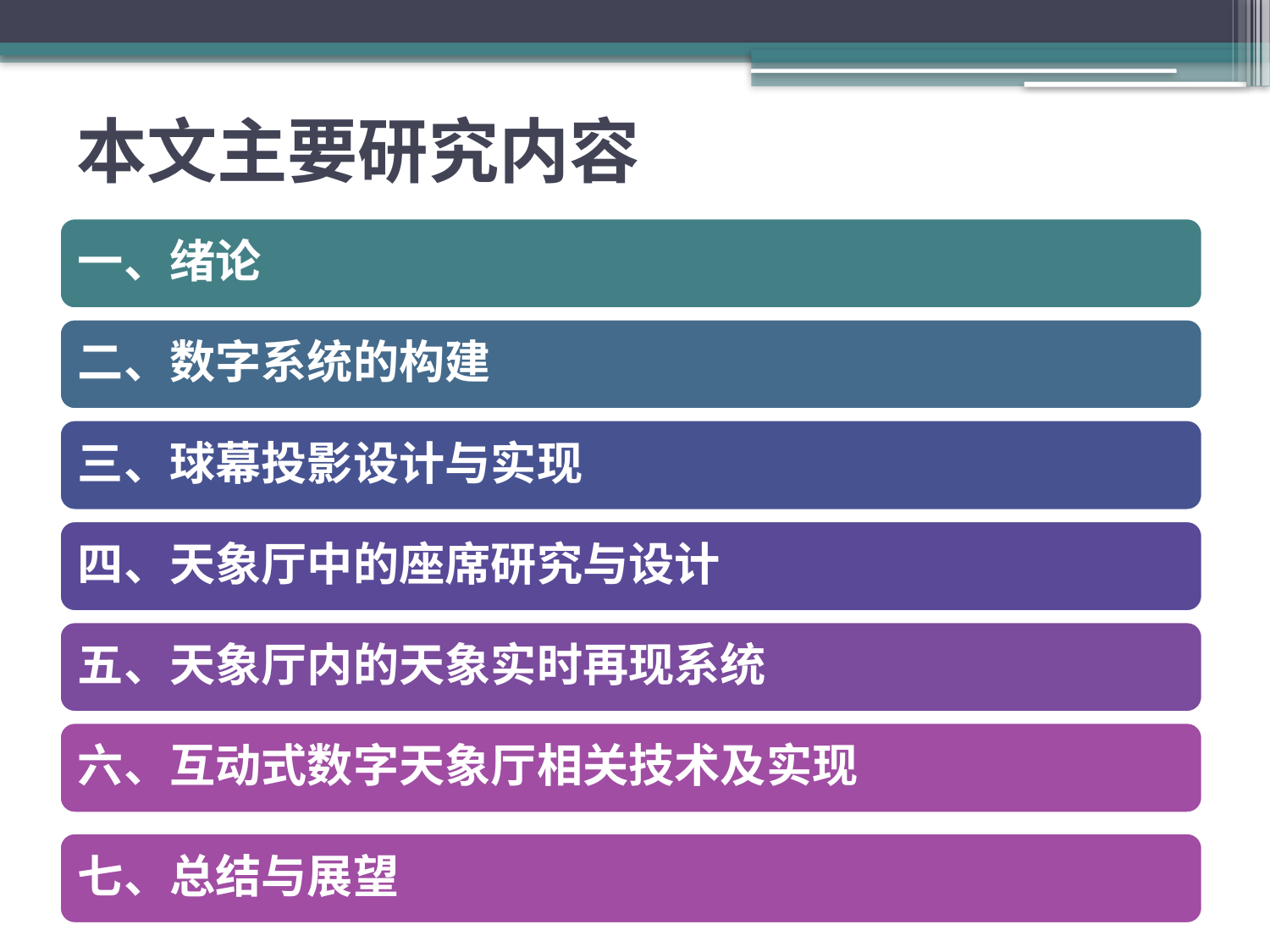

# 本文主要研究内容
一、绪论
二、数字系统的构建
三、球幕投影设计与实现
四、天象厅中的座席研究与设计
五、天象厅内的天象实时再现系统
六、互动式数字天象厅相关技术及实现
七、总结与展望